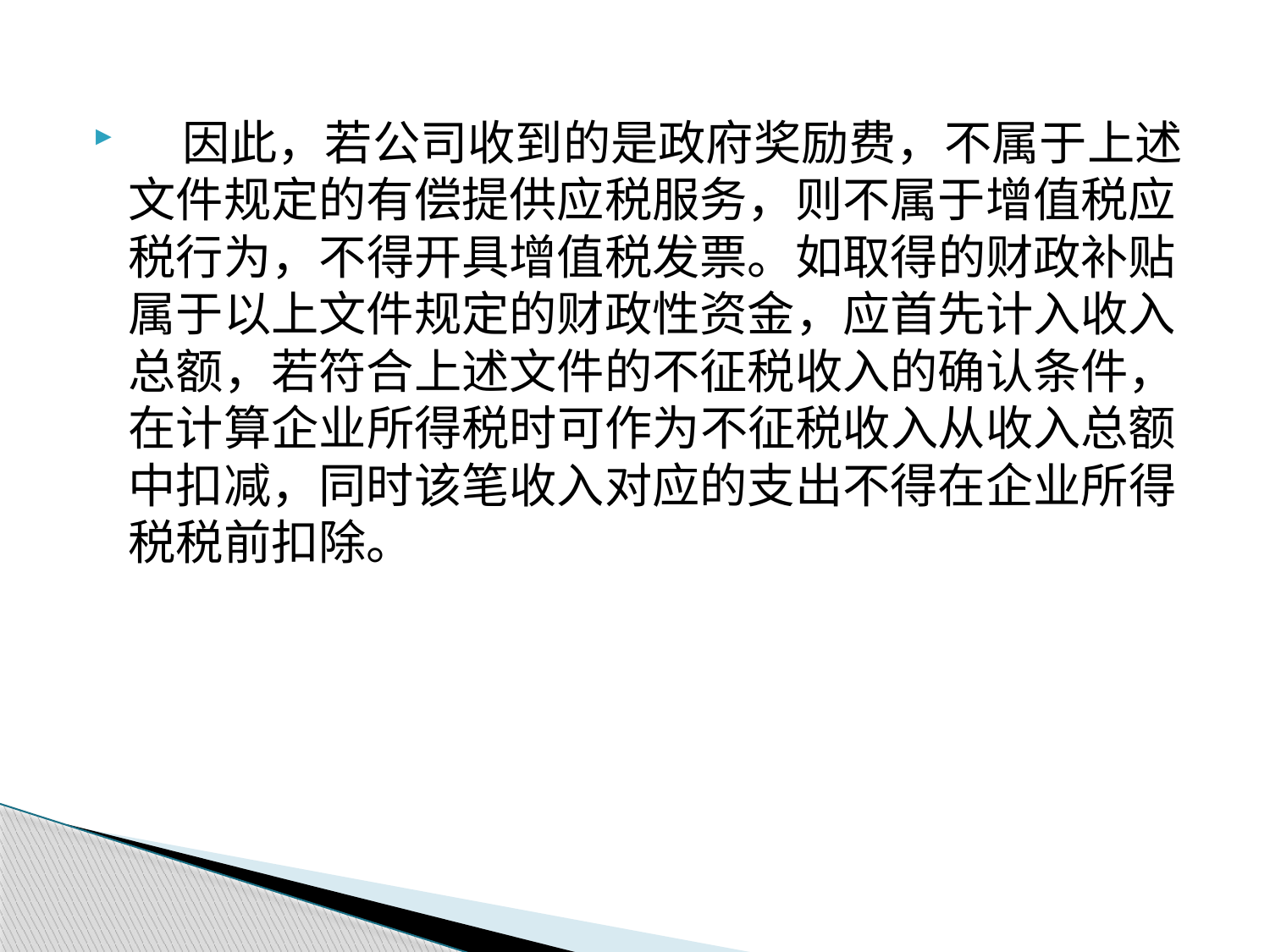

因此，若公司收到的是政府奖励费，不属于上述文件规定的有偿提供应税服务，则不属于增值税应税行为，不得开具增值税发票。如取得的财政补贴属于以上文件规定的财政性资金，应首先计入收入总额，若符合上述文件的不征税收入的确认条件，在计算企业所得税时可作为不征税收入从收入总额中扣减，同时该笔收入对应的支出不得在企业所得税税前扣除。